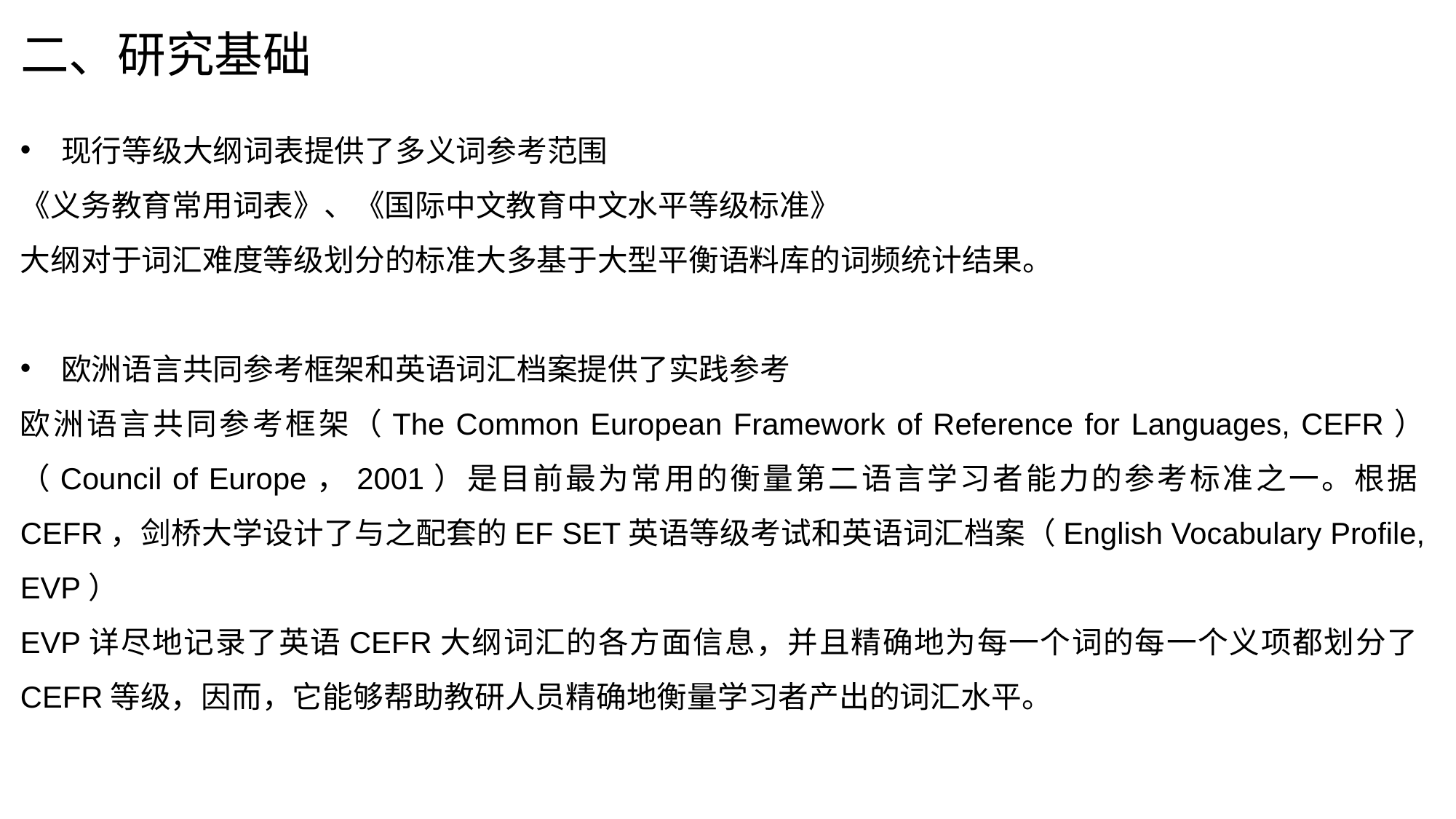

二、研究基础
现行等级大纲词表提供了多义词参考范围
《义务教育常用词表》、《国际中文教育中文水平等级标准》
大纲对于词汇难度等级划分的标准大多基于大型平衡语料库的词频统计结果。

欧洲语言共同参考框架和英语词汇档案提供了实践参考
欧洲语言共同参考框架（The Common European Framework of Reference for Languages, CEFR）（Council of Europe，2001）是目前最为常用的衡量第二语言学习者能力的参考标准之一。根据CEFR，剑桥大学设计了与之配套的EF SET英语等级考试和英语词汇档案（English Vocabulary Profile, EVP）
EVP详尽地记录了英语CEFR大纲词汇的各方面信息，并且精确地为每一个词的每一个义项都划分了CEFR等级，因而，它能够帮助教研人员精确地衡量学习者产出的词汇水平。